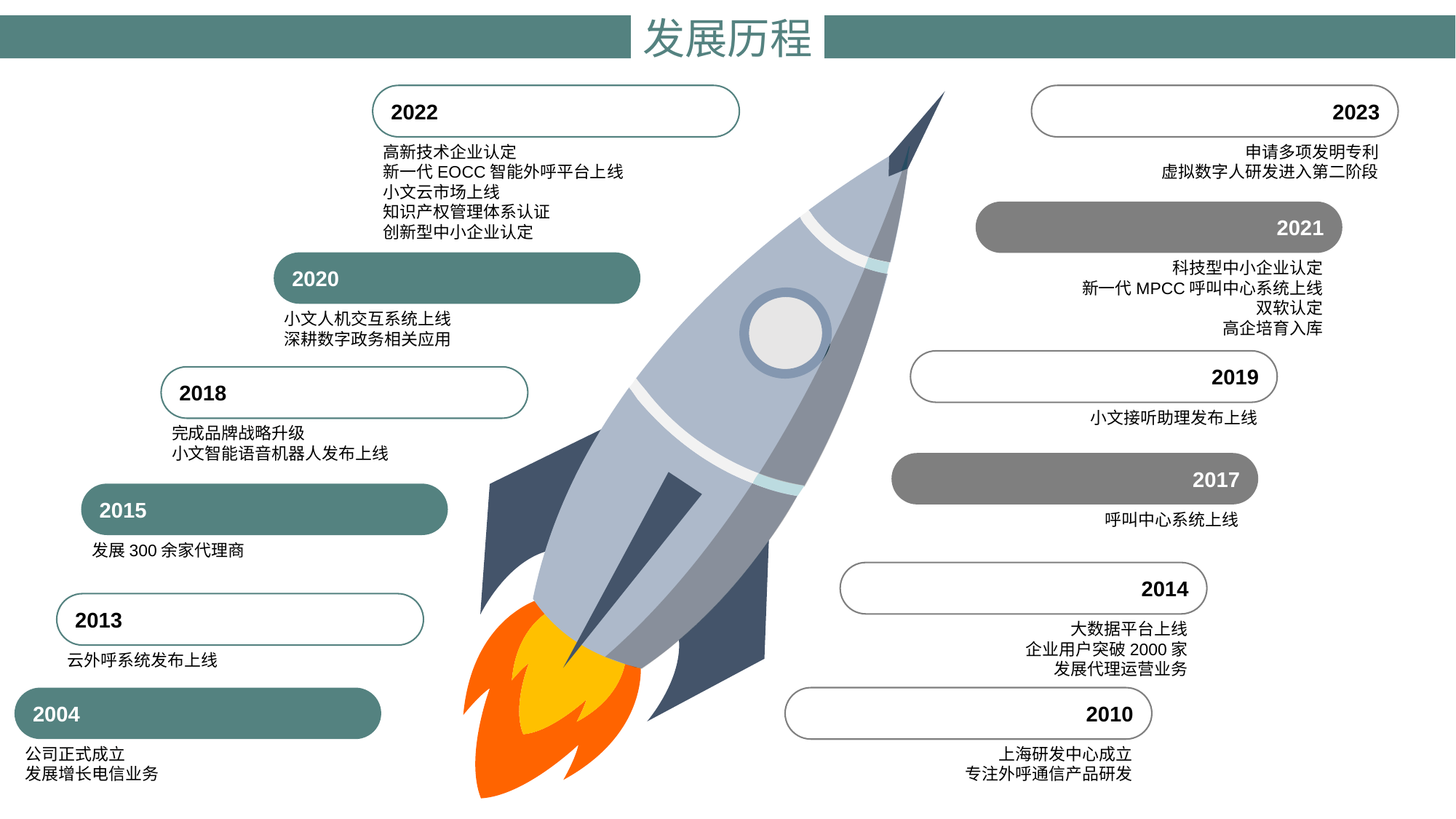

# 发展历程
2023
申请多项发明专利
虚拟数字人研发进入第二阶段
2022
高新技术企业认定
新一代EOCC智能外呼平台上线
小文云市场上线
知识产权管理体系认证
创新型中小企业认定

2021
科技型中小企业认定
新一代MPCC呼叫中心系统上线
双软认定
高企培育入库

2020
小文人机交互系统上线
深耕数字政务相关应用

2019
小文接听助理发布上线
2018
完成品牌战略升级
小文智能语音机器人发布上线
2017
呼叫中心系统上线

2015
发展300余家代理商
2014
大数据平台上线
企业用户突破2000家
发展代理运营业务

2013
云外呼系统发布上线
2004
公司正式成立
发展增长电信业务
2010
上海研发中心成立
专注外呼通信产品研发